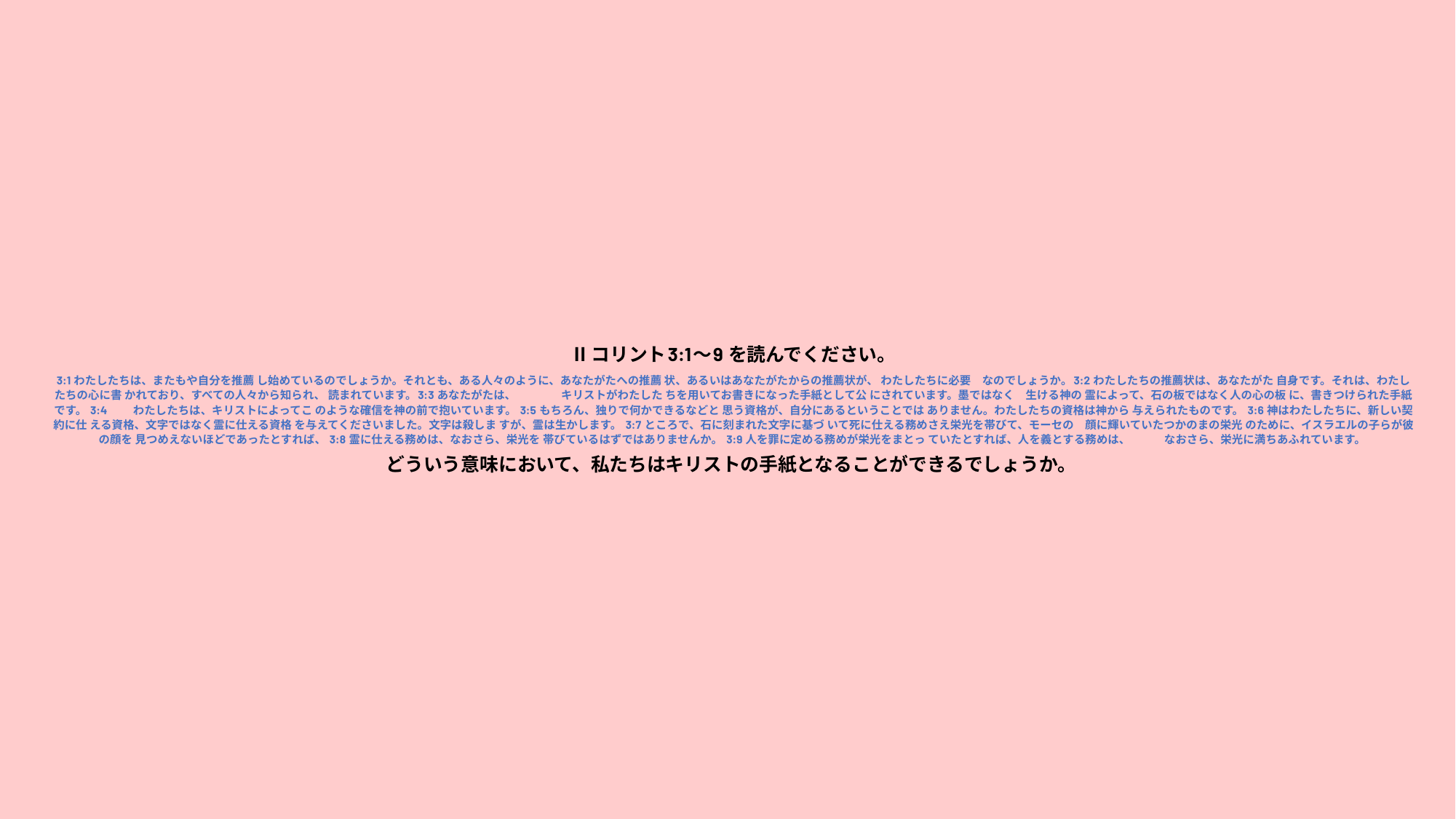

# Ⅱコリント3:1～9 を読んでください。 　 3:1 わたしたちは、またもや自分を推薦 し始めているのでしょうか。それとも、ある人々のように、あなたがたへの推薦 状、あるいはあなたがたからの推薦状が、 わたしたちに必要　なのでしょうか。3:2 わたしたちの推薦状は、あなたがた 自身です。それは、わたしたちの心に書 かれており、すべての人々から知られ、 読まれています。3:3 あなたがたは、　　　　キリストがわたした ちを用いてお書きになった手紙として公 にされています。墨ではなく　生ける神の 霊によって、石の板ではなく人の心の板 に、書きつけられた手紙です。 3:4 　　わたしたちは、キリストによってこ のような確信を神の前で抱いています。 3:5 もちろん、独りで何かできるなどと 思う資格が、自分にあるということでは ありません。わたしたちの資格は神から 与えられたものです。 3:6 神はわたしたちに、新しい契約に仕 える資格、文字ではなく霊に仕える資格 を与えてくださいました。文字は殺しま すが、霊は生かします。 3:7 ところで、石に刻まれた文字に基づ いて死に仕える務めさえ栄光を帯びて、モーセの　顔に輝いていたつかのまの栄光 のために、イスラエルの子らが彼の顔を 見つめえないほどであったとすれば、 3:8 霊に仕える務めは、なおさら、栄光を 帯びているはずではありませんか。 3:9 人を罪に定める務めが栄光をまとっ ていたとすれば、人を義とする務めは、　　　なおさら、栄光に満ちあふれています。 　 どういう意味において、私たちはキリストの手紙となることができるでしょうか。